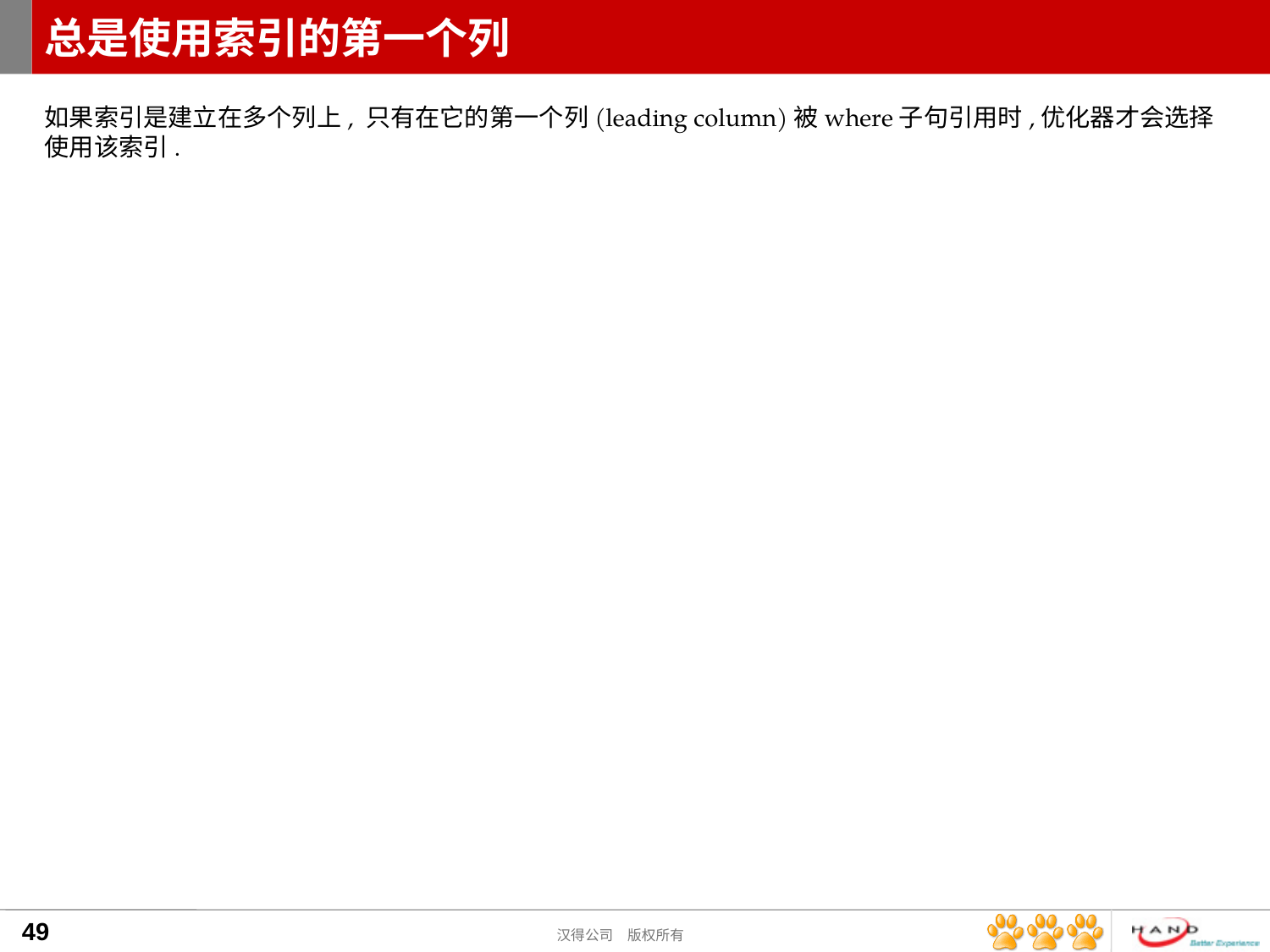

# 总是使用索引的第一个列
如果索引是建立在多个列上, 只有在它的第一个列(leading column)被where子句引用时,优化器才会选择使用该索引.
49